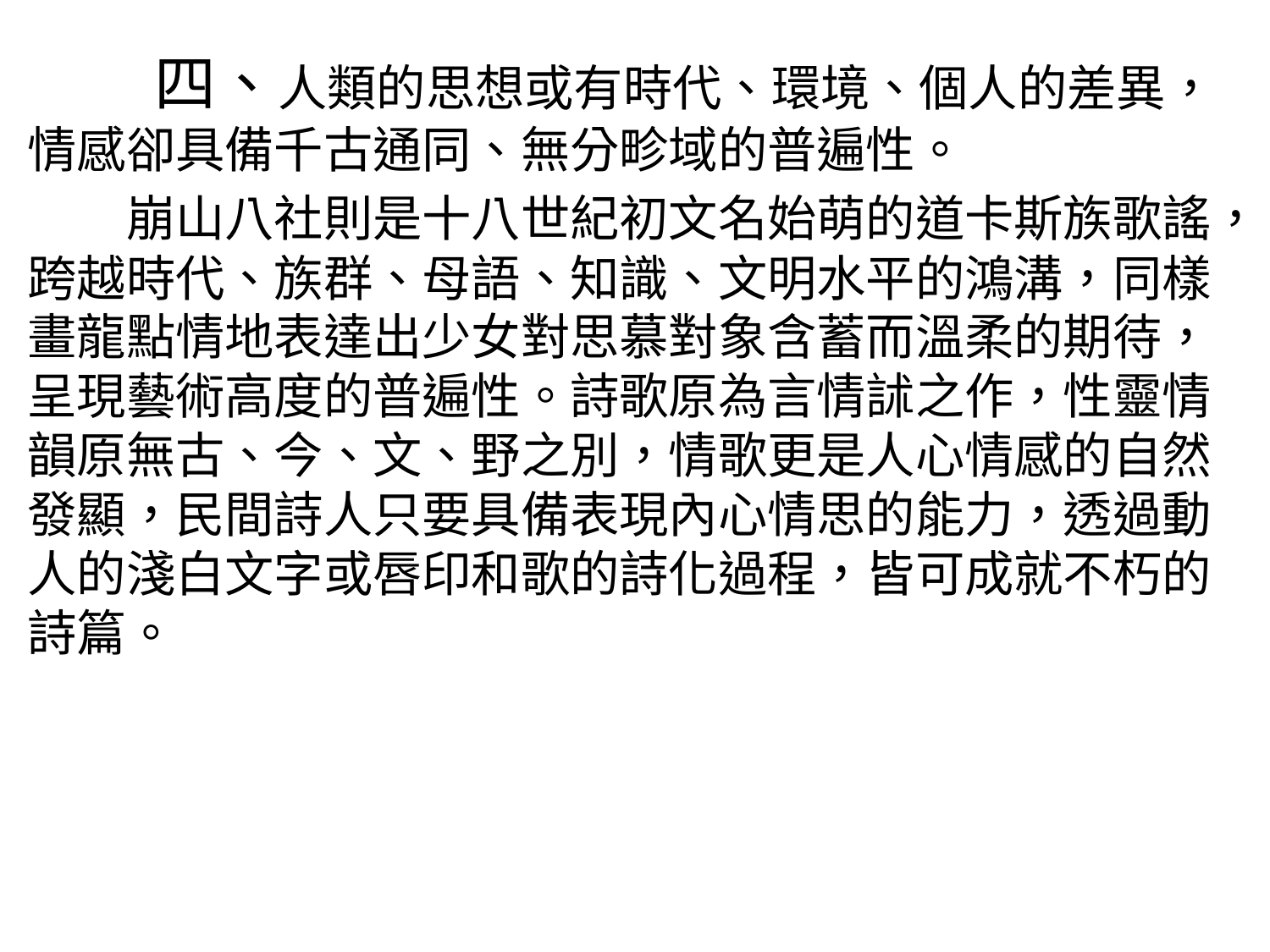

四、人類的思想或有時代、環境、個人的差異，情感卻具備千古通同、無分畛域的普遍性。
　　崩山八社則是十八世紀初文名始萌的道卡斯族歌謠，跨越時代、族群、母語、知識、文明水平的鴻溝，同樣畫龍點情地表達出少女對思慕對象含蓄而溫柔的期待，呈現藝術高度的普遍性。詩歌原為言情訹之作，性靈情韻原無古、今、文、野之別，情歌更是人心情感的自然發顯，民間詩人只要具備表現內心情思的能力，透過動人的淺白文字或唇印和歌的詩化過程，皆可成就不朽的詩篇。